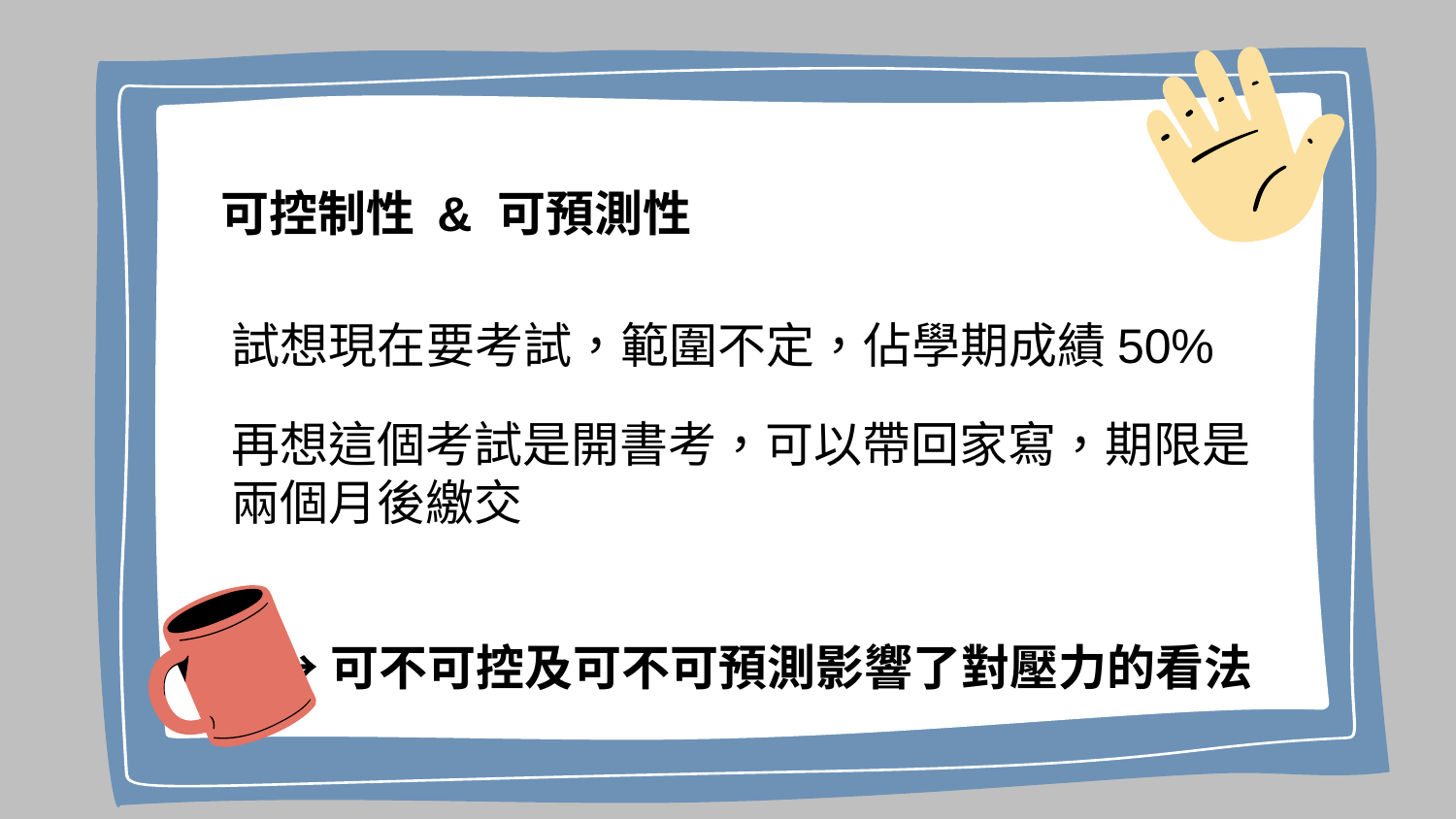

可控制性 & 可預測性
試想現在要考試，範圍不定，佔學期成績50%
再想這個考試是開書考，可以帶回家寫，期限是兩個月後繳交

→可不可控及可不可預測影響了對壓力的看法